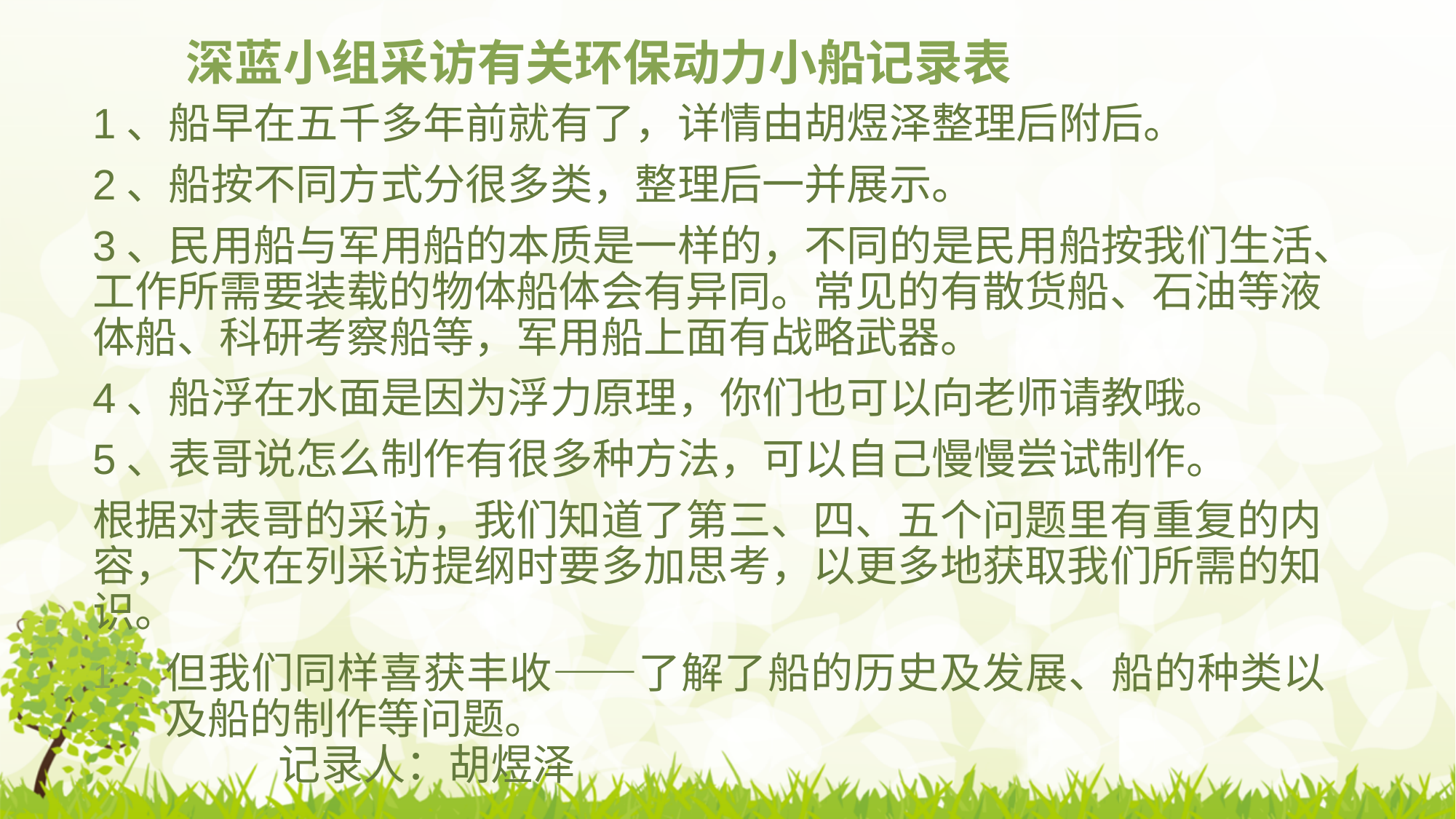

# 深蓝小组采访有关环保动力小船记录表
1、船早在五千多年前就有了，详情由胡煜泽整理后附后。
2、船按不同方式分很多类，整理后一并展示。
3、民用船与军用船的本质是一样的，不同的是民用船按我们生活、工作所需要装载的物体船体会有异同。常见的有散货船、石油等液体船、科研考察船等，军用船上面有战略武器。
4、船浮在水面是因为浮力原理，你们也可以向老师请教哦。
5、表哥说怎么制作有很多种方法，可以自己慢慢尝试制作。
根据对表哥的采访，我们知道了第三、四、五个问题里有重复的内容，下次在列采访提纲时要多加思考，以更多地获取我们所需的知识。
但我们同样喜获丰收——了解了船的历史及发展、船的种类以及船的制作等问题。                                                                                               记录人：胡煜泽